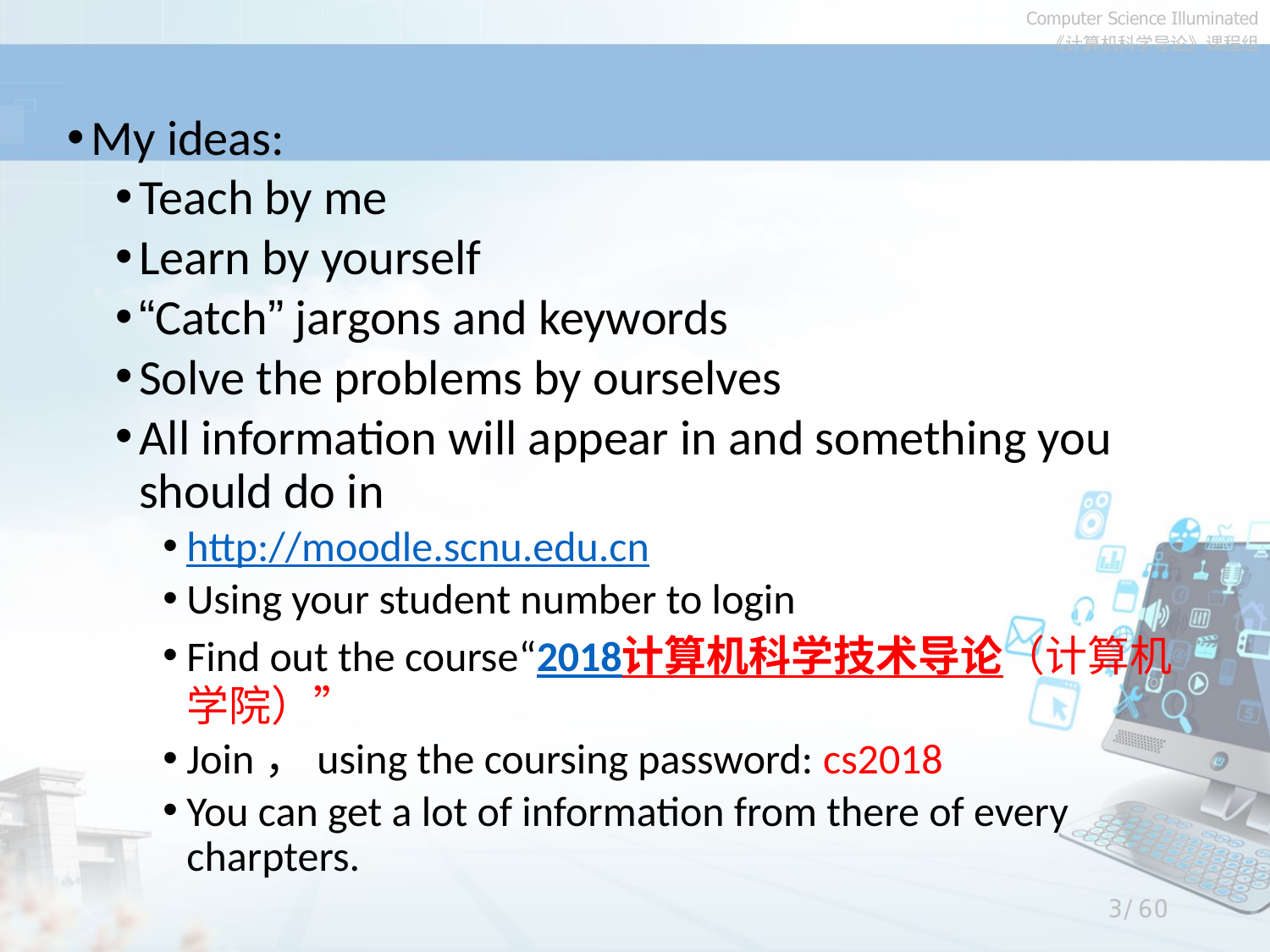

My ideas:
Teach by me
Learn by yourself
“Catch” jargons and keywords
Solve the problems by ourselves
All information will appear in and something you should do in
http://moodle.scnu.edu.cn
Using your student number to login
Find out the course“2018计算机科学技术导论（计算机学院）”
Join，using the coursing password: cs2018
You can get a lot of information from there of every charpters.

3/60